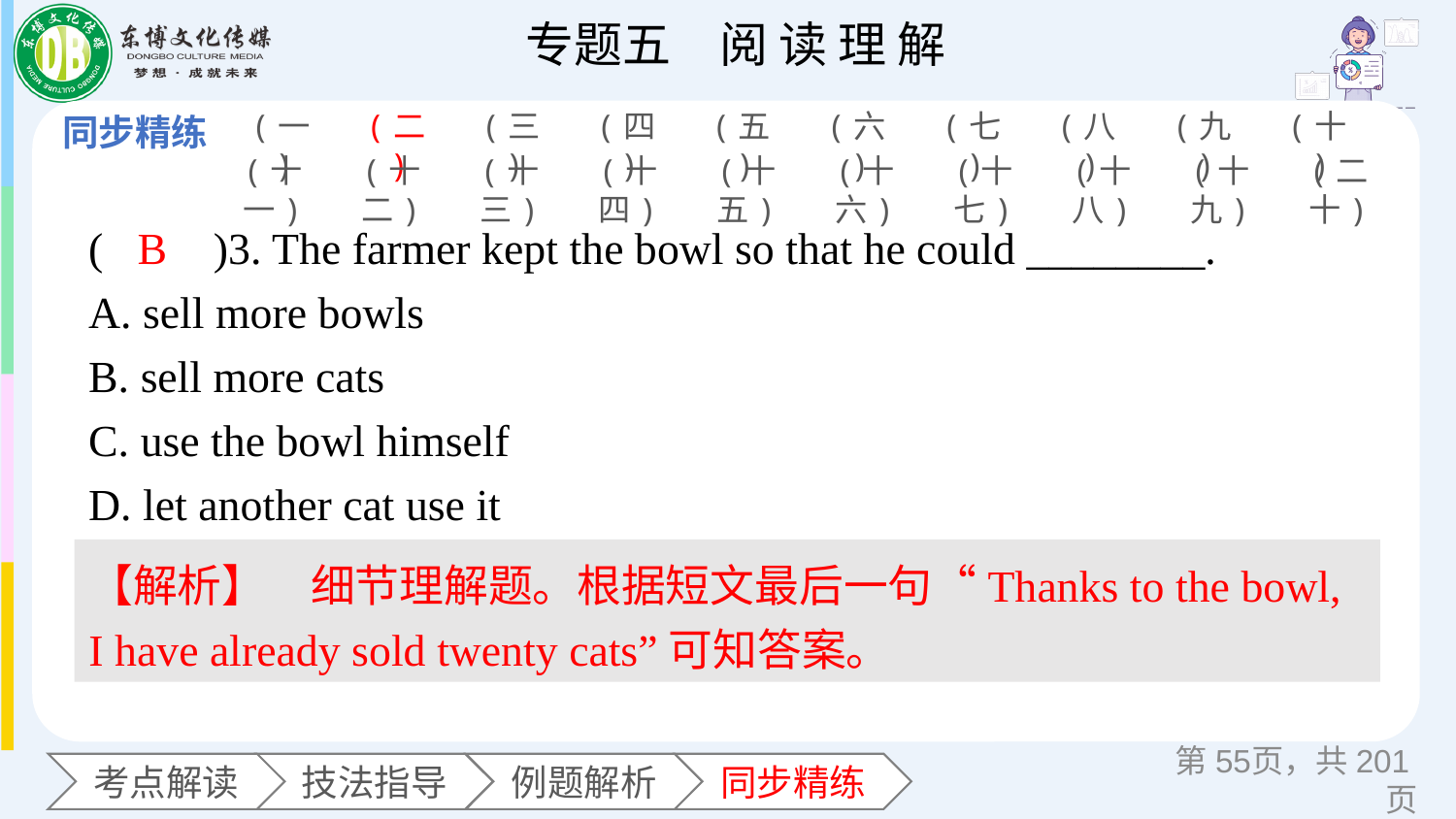

(一)
(二)
(三)
(四)
(五)
(六)
(七)
(八)
(九)
(十)
(十一)
(十二)
(十三)
(十四)
(十五)
(十六)
(十七)
(十八)
(十九)
(二十)
(　　)3. The farmer kept the bowl so that he could ________.
A. sell more bowls
B. sell more cats
C. use the bowl himself
D. let another cat use it
B
【解析】　细节理解题。根据短文最后一句“Thanks to the bowl, I have already sold twenty cats”可知答案。
第55页，共201页